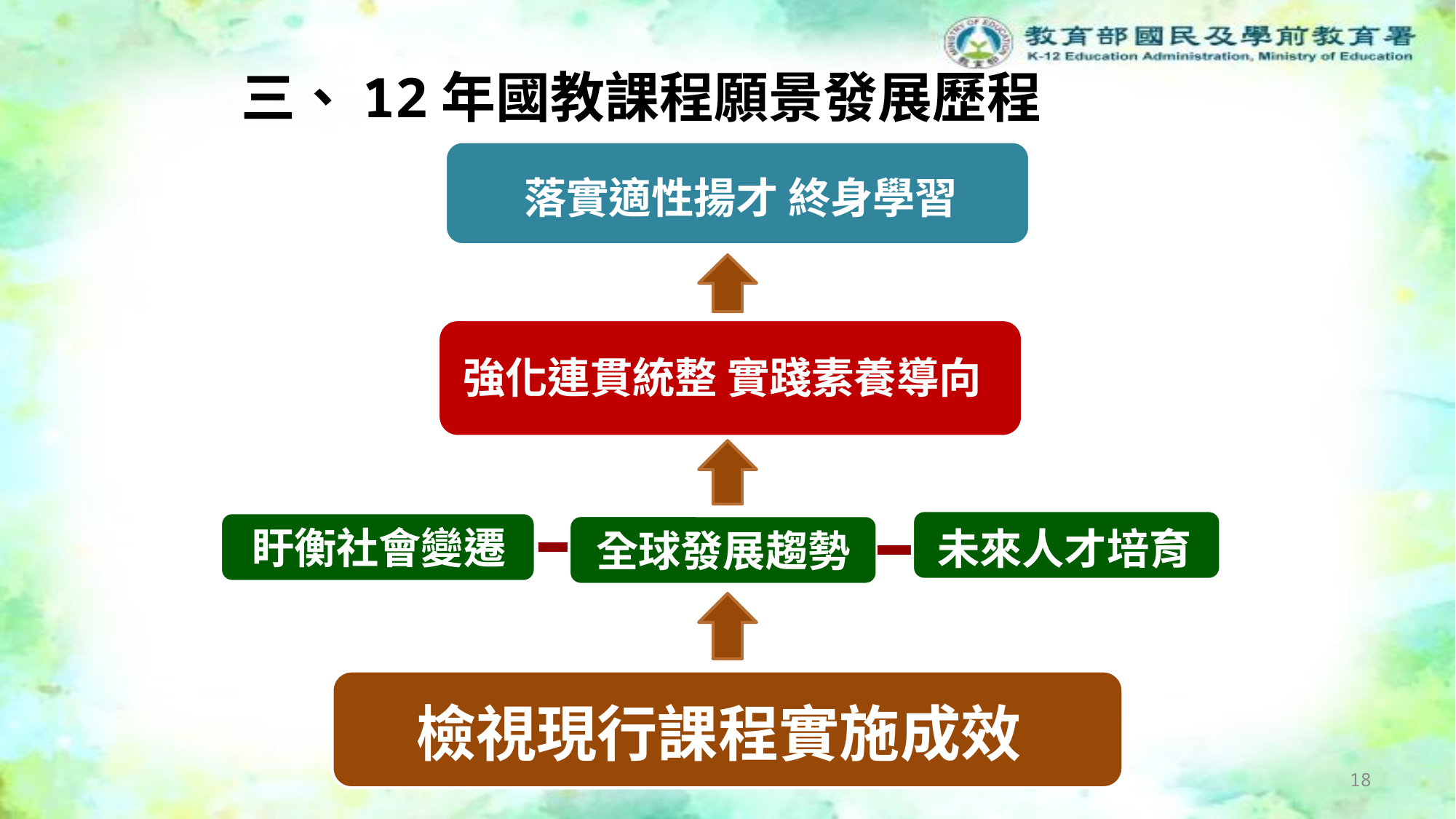

三、12年國教課程願景發展歷程

落實適性揚才 終身學習

強化連貫統整 實踐素養導向

未來人才培育
盱衡社會變遷

全球發展趨勢

檢視現行課程實施成效
18